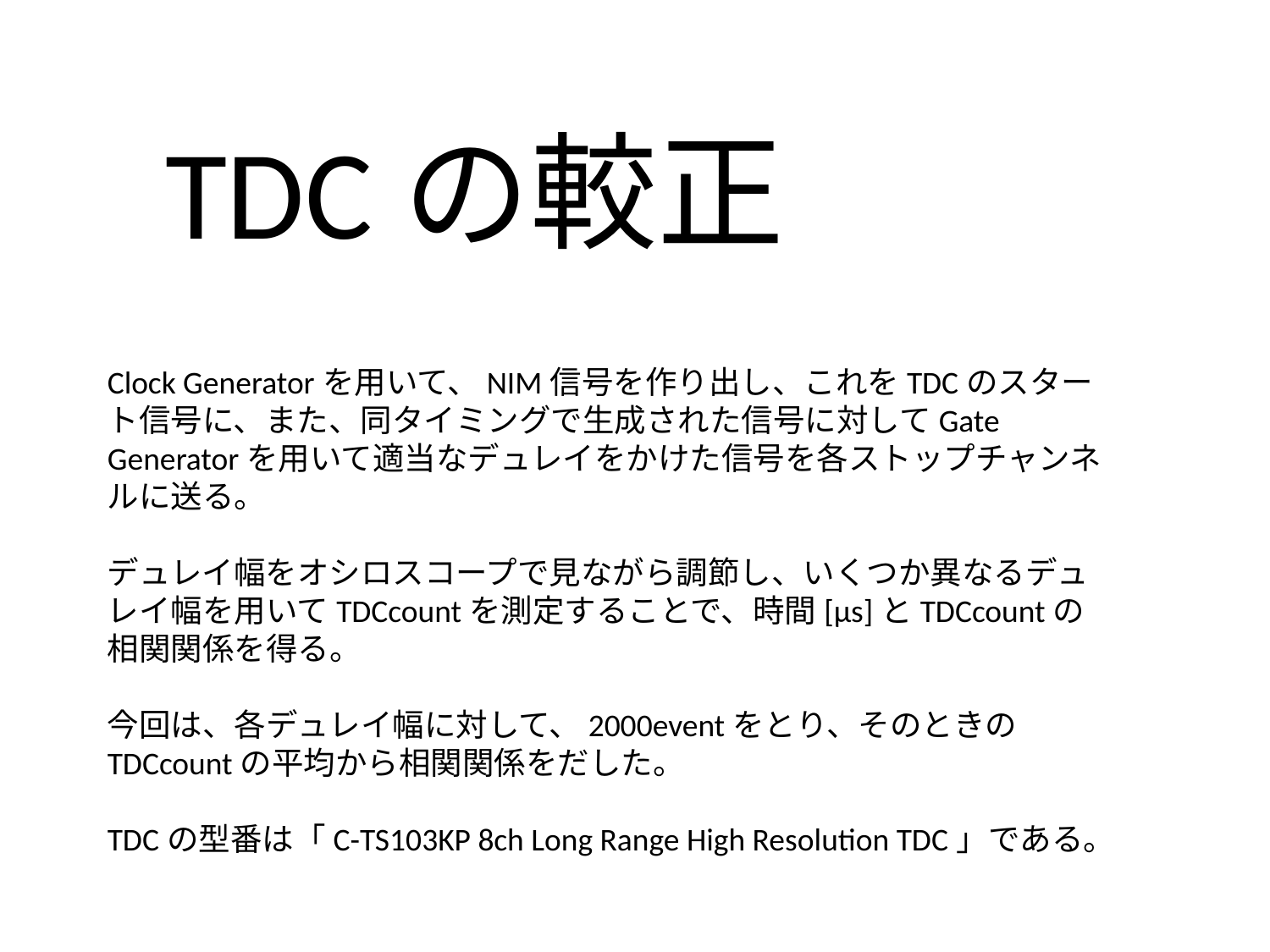

# TDCの較正
Clock Generatorを用いて、NIM信号を作り出し、これをTDCのスタート信号に、また、同タイミングで生成された信号に対してGate Generatorを用いて適当なデュレイをかけた信号を各ストップチャンネルに送る。

デュレイ幅をオシロスコープで見ながら調節し、いくつか異なるデュレイ幅を用いてTDCcountを測定することで、時間[μs]とTDCcountの相関関係を得る。

今回は、各デュレイ幅に対して、2000eventをとり、そのときのTDCcountの平均から相関関係をだした。

TDCの型番は「C-TS103KP 8ch Long Range High Resolution TDC」である。